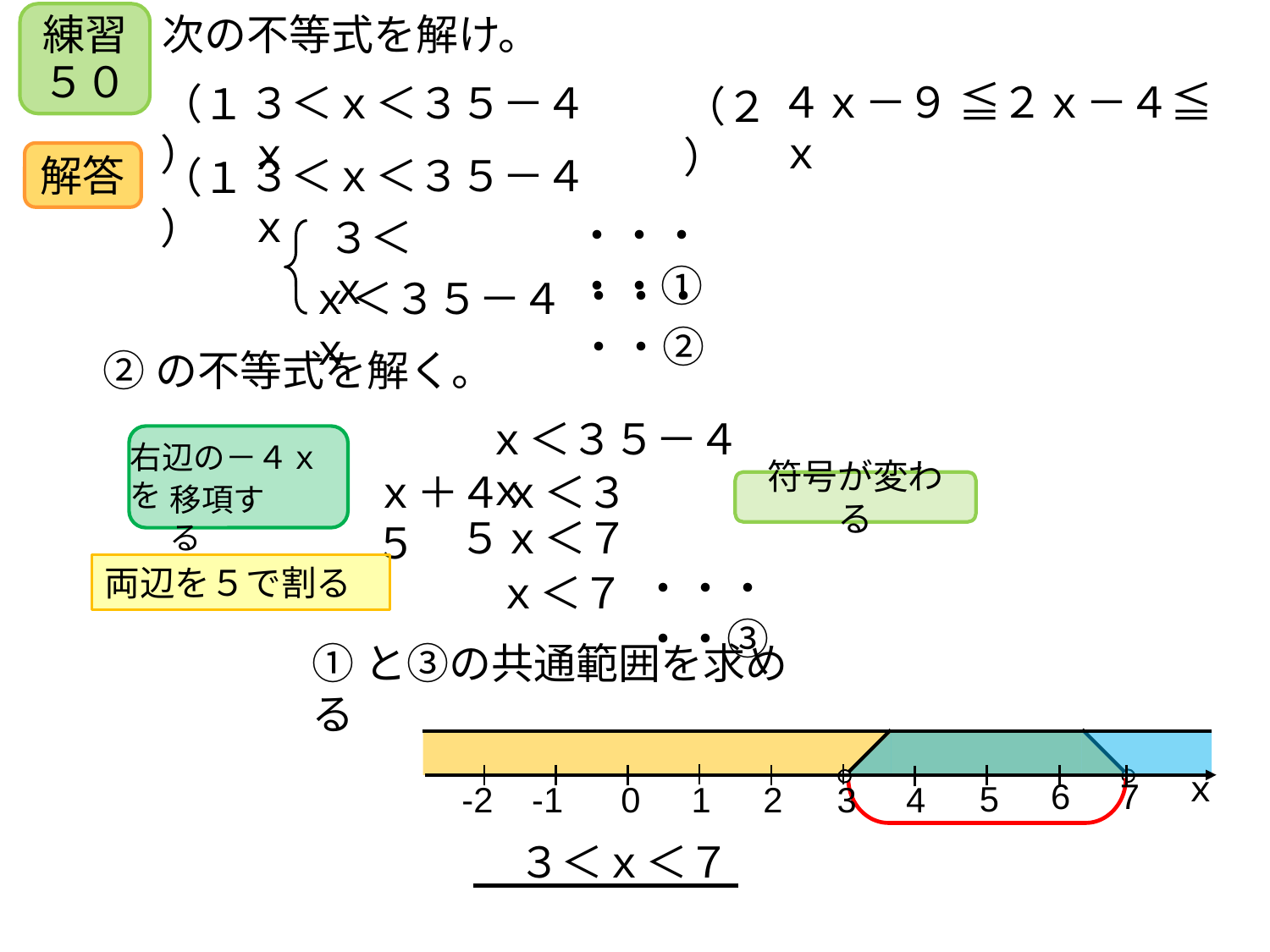

次の不等式を解け。
練習５０
（１）
４ｘ－９ ≦２ｘ－４≦ｘ
３＜ｘ＜３５－４ｘ
（２）
解答
（１）
３＜ｘ＜３５－４ｘ
・・・・・①
３＜ｘ

・・・・・②
ｘ＜３５－４ｘ
②の不等式を解く。
ｘ＜３５－４ｘ

右辺の－４ｘを
ｘ＋４ｘ＜３５
符号が変わる
移項する
５ｘ＜７
両辺を５で割る
・・・・・③
ｘ＜７
①と③の共通範囲を求める

ｘ
6
7
5
2
4
1
3
-1
-2
0
３＜ｘ＜７